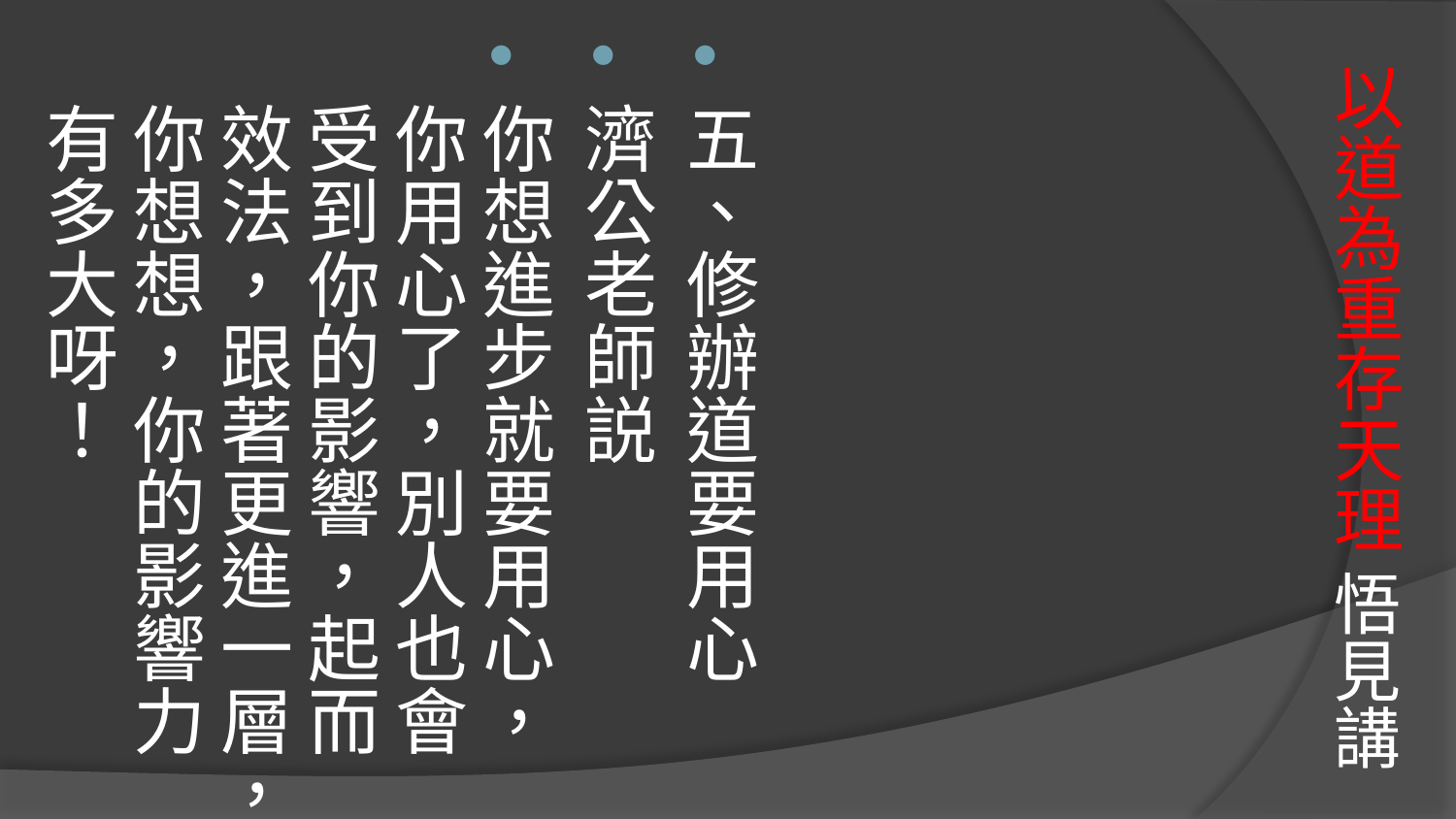

五、修辦道要用心
濟公老師説
你想進步就要用心，你用心了，別人也會受到你的影響，起而效法，跟著更進一層，你想想，你的影響力有多大呀！
# 以道為重存天理 悟見講